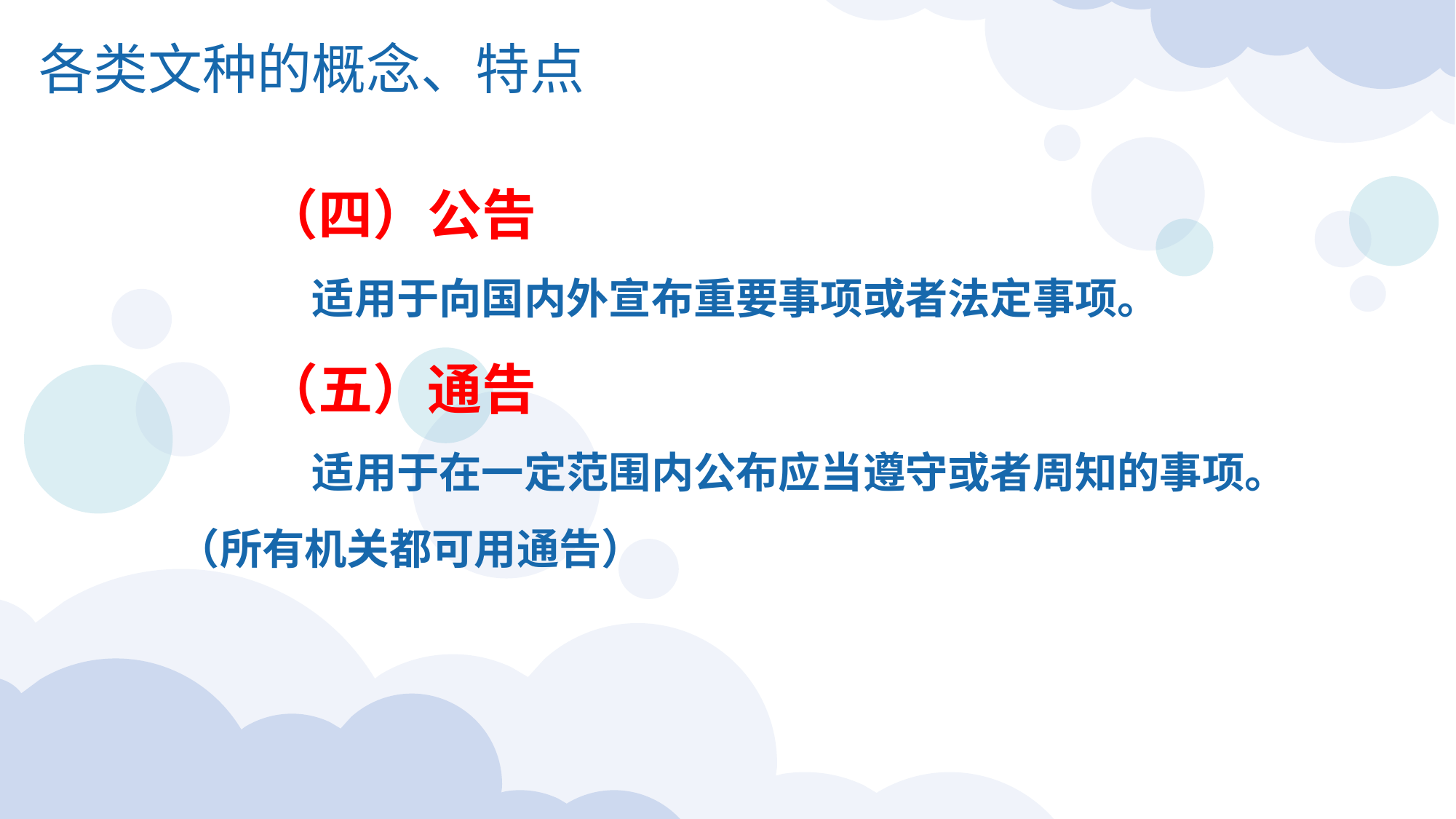

各类文种的概念、特点
（四）公告
    适用于向国内外宣布重要事项或者法定事项。
（五）通告
    适用于在一定范围内公布应当遵守或者周知的事项。（所有机关都可用通告）